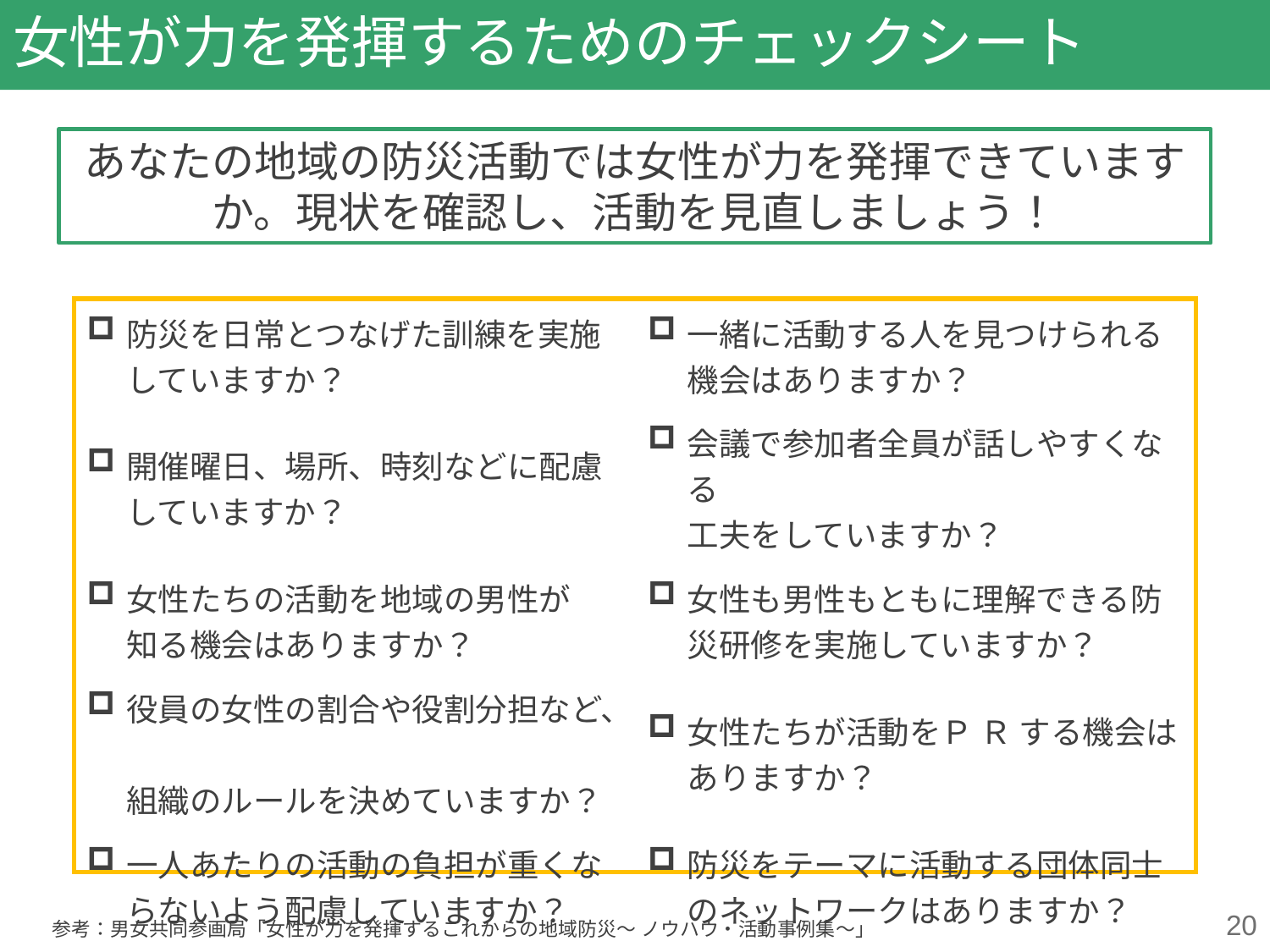

# 女性が力を発揮するためのチェックシート
あなたの地域の防災活動では女性が力を発揮できていますか。現状を確認し、活動を見直しましょう！
|  |
| --- |
| 防災を日常とつなげた訓練を実施 していますか？ | 一緒に活動する人を見つけられる 機会はありますか？ |
| --- | --- |
| 開催曜日、場所、時刻などに配慮 していますか？ | 会議で参加者全員が話しやすくなる 工夫をしていますか？ |
| 女性たちの活動を地域の男性が 知る機会はありますか？ | 女性も男性もともに理解できる防災研修を実施していますか？ |
| 役員の女性の割合や役割分担など、 組織のルールを決めていますか？ | 女性たちが活動をＰ Ｒ する機会は ありますか？ |
| 一人あたりの活動の負担が重くならないよう配慮していますか？ | 防災をテーマに活動する団体同士のネットワークはありますか？ |
20
参考：男女共同参画局「女性が力を発揮するこれからの地域防災～ ノウハウ・活動事例集～」